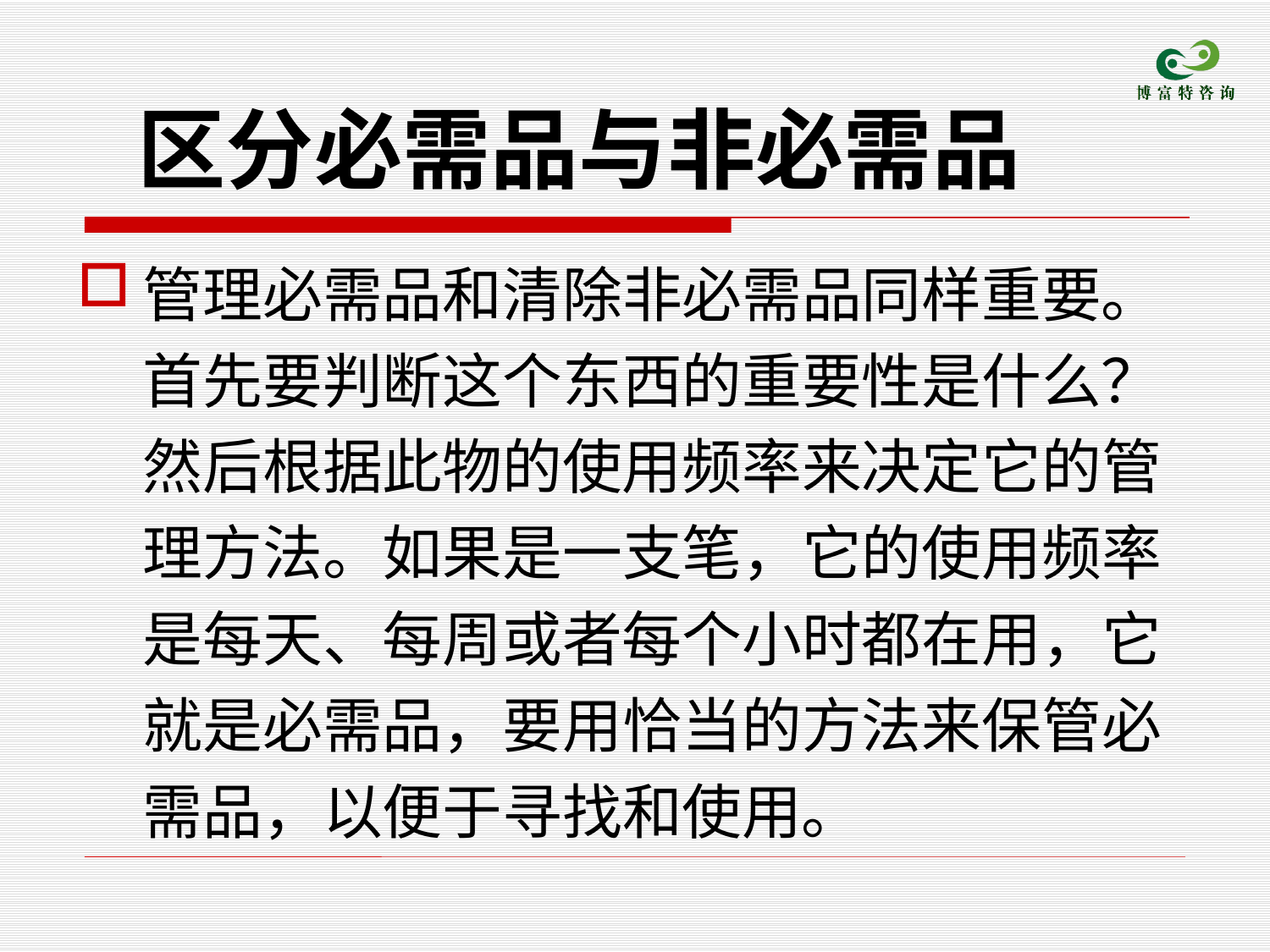

# 区分必需品与非必需品
管理必需品和清除非必需品同样重要。首先要判断这个东西的重要性是什么？然后根据此物的使用频率来决定它的管理方法。如果是一支笔，它的使用频率是每天、每周或者每个小时都在用，它就是必需品，要用恰当的方法来保管必需品，以便于寻找和使用。
111